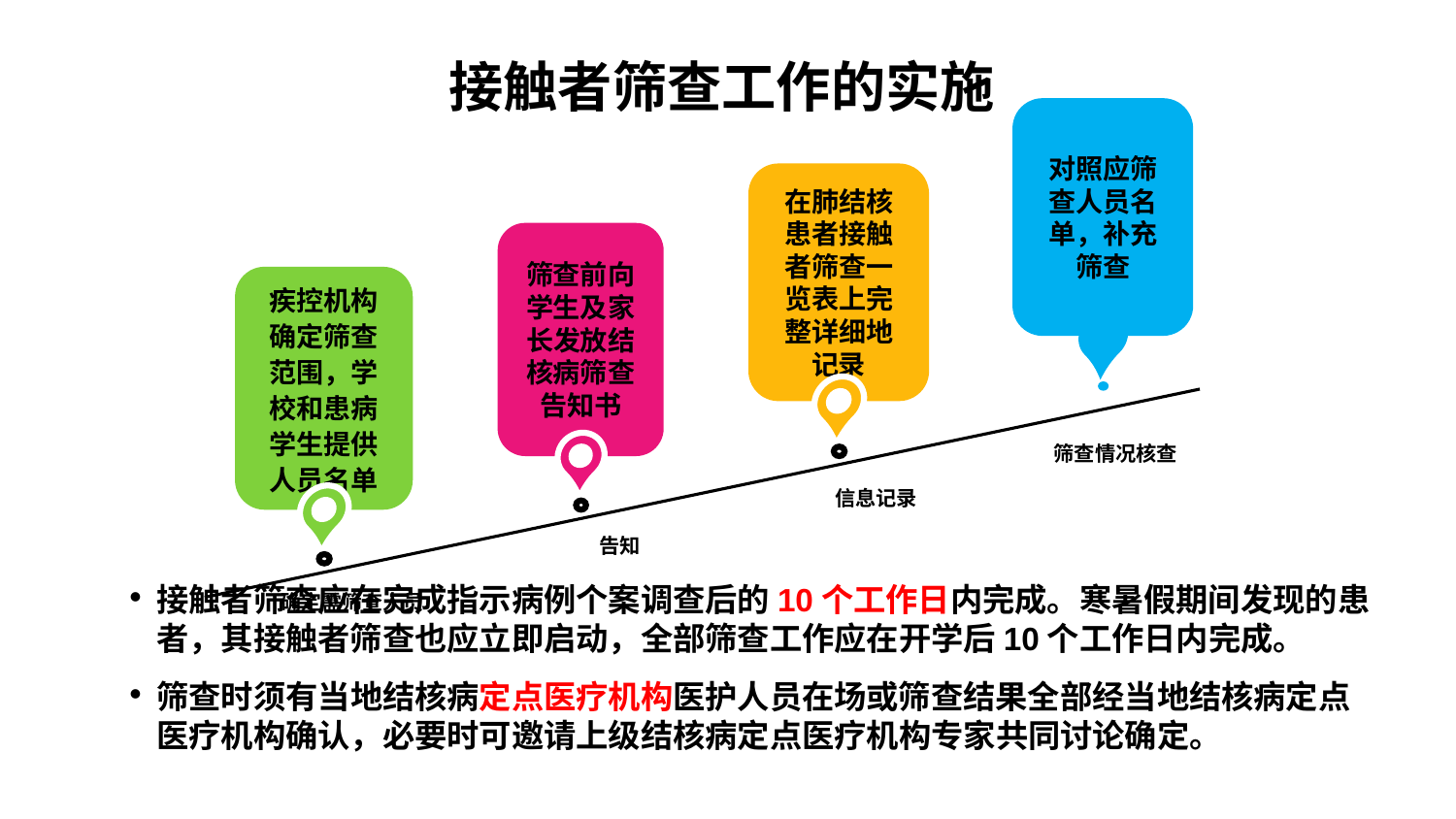

# 接触者筛查工作的实施
对照应筛查人员名单，补充筛查

接触者筛查应在完成指示病例个案调查后的10个工作日内完成。寒暑假期间发现的患者，其接触者筛查也应立即启动，全部筛查工作应在开学后10个工作日内完成。
筛查时须有当地结核病定点医疗机构医护人员在场或筛查结果全部经当地结核病定点医疗机构确认，必要时可邀请上级结核病定点医疗机构专家共同讨论确定。
在肺结核患者接触者筛查一览表上完整详细地记录

筛查前向学生及家长发放结核病筛查告知书

疾控机构确定筛查范围，学校和患病学生提供人员名单

筛查情况核查
信息记录
告知
确定需筛查人员
15